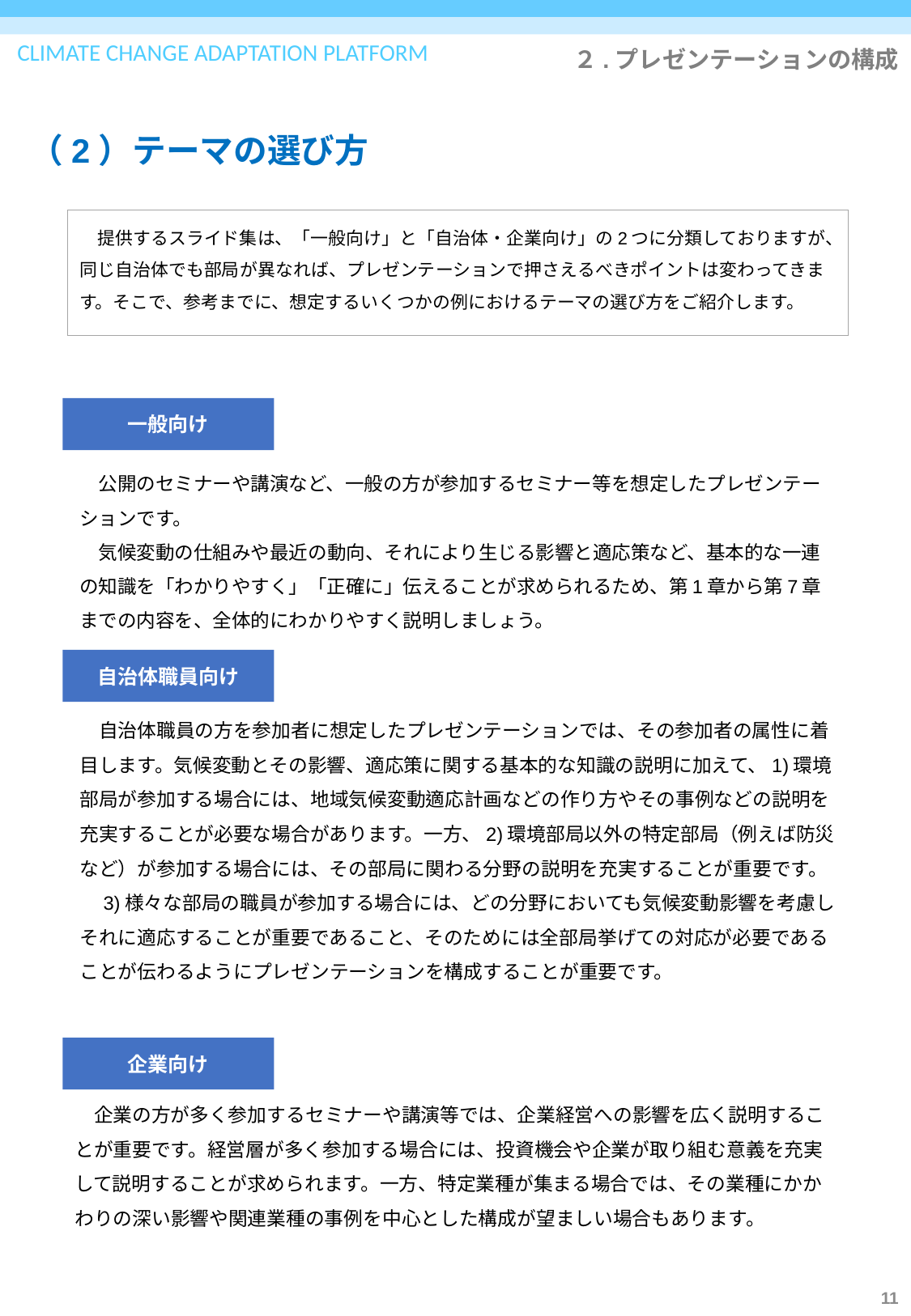

２.プレゼンテーションの構成
# （2）テーマの選び方
　提供するスライド集は、「一般向け」と「自治体・企業向け」の2つに分類しておりますが、同じ自治体でも部局が異なれば、プレゼンテーションで押さえるべきポイントは変わってきます。そこで、参考までに、想定するいくつかの例におけるテーマの選び方をご紹介します。
一般向け
　公開のセミナーや講演など、一般の方が参加するセミナー等を想定したプレゼンテーションです。
　気候変動の仕組みや最近の動向、それにより生じる影響と適応策など、基本的な一連の知識を「わかりやすく」「正確に」伝えることが求められるため、第1章から第7章までの内容を、全体的にわかりやすく説明しましょう。
自治体職員向け
　自治体職員の方を参加者に想定したプレゼンテーションでは、その参加者の属性に着目します。気候変動とその影響、適応策に関する基本的な知識の説明に加えて、1)環境部局が参加する場合には、地域気候変動適応計画などの作り方やその事例などの説明を充実することが必要な場合があります。一方、2)環境部局以外の特定部局（例えば防災など）が参加する場合には、その部局に関わる分野の説明を充実することが重要です。
　3)様々な部局の職員が参加する場合には、どの分野においても気候変動影響を考慮しそれに適応することが重要であること、そのためには全部局挙げての対応が必要であることが伝わるようにプレゼンテーションを構成することが重要です。
企業向け
　企業の方が多く参加するセミナーや講演等では、企業経営への影響を広く説明することが重要です。経営層が多く参加する場合には、投資機会や企業が取り組む意義を充実して説明することが求められます。一方、特定業種が集まる場合では、その業種にかかわりの深い影響や関連業種の事例を中心とした構成が望ましい場合もあります。
11